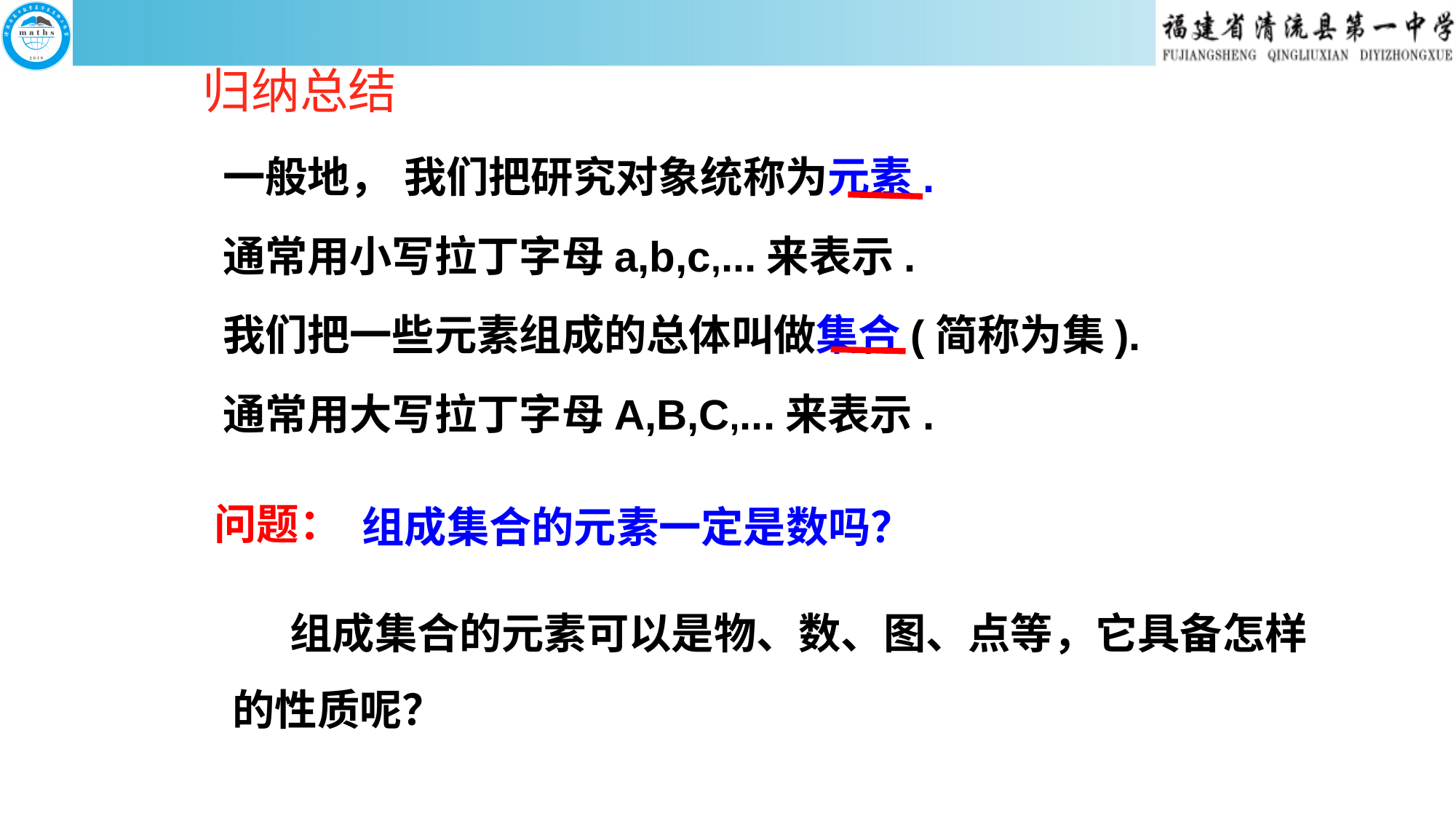

归纳总结
一般地， 我们把研究对象统称为元素.
通常用小写拉丁字母a,b,c,...来表示.
我们把一些元素组成的总体叫做集合(简称为集).
通常用大写拉丁字母A,B,C,...来表示.

问题：
组成集合的元素一定是数吗？
    组成集合的元素可以是物、数、图、点等，它具备怎样的性质呢？